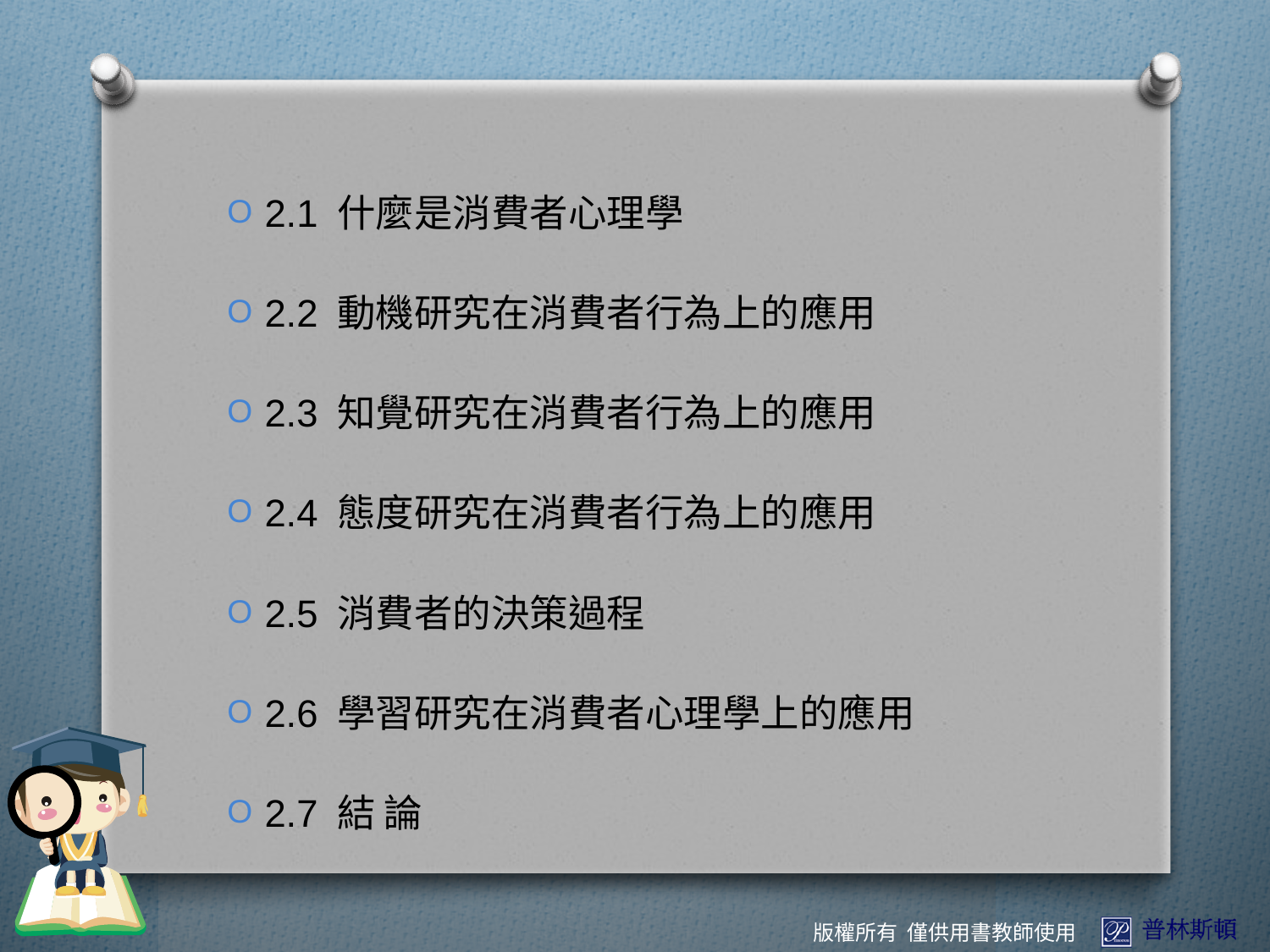

2.1 什麼是消費者心理學
2.2 動機研究在消費者行為上的應用
2.3 知覺研究在消費者行為上的應用
2.4 態度研究在消費者行為上的應用
2.5 消費者的決策過程
2.6 學習研究在消費者心理學上的應用
2.7 結 論